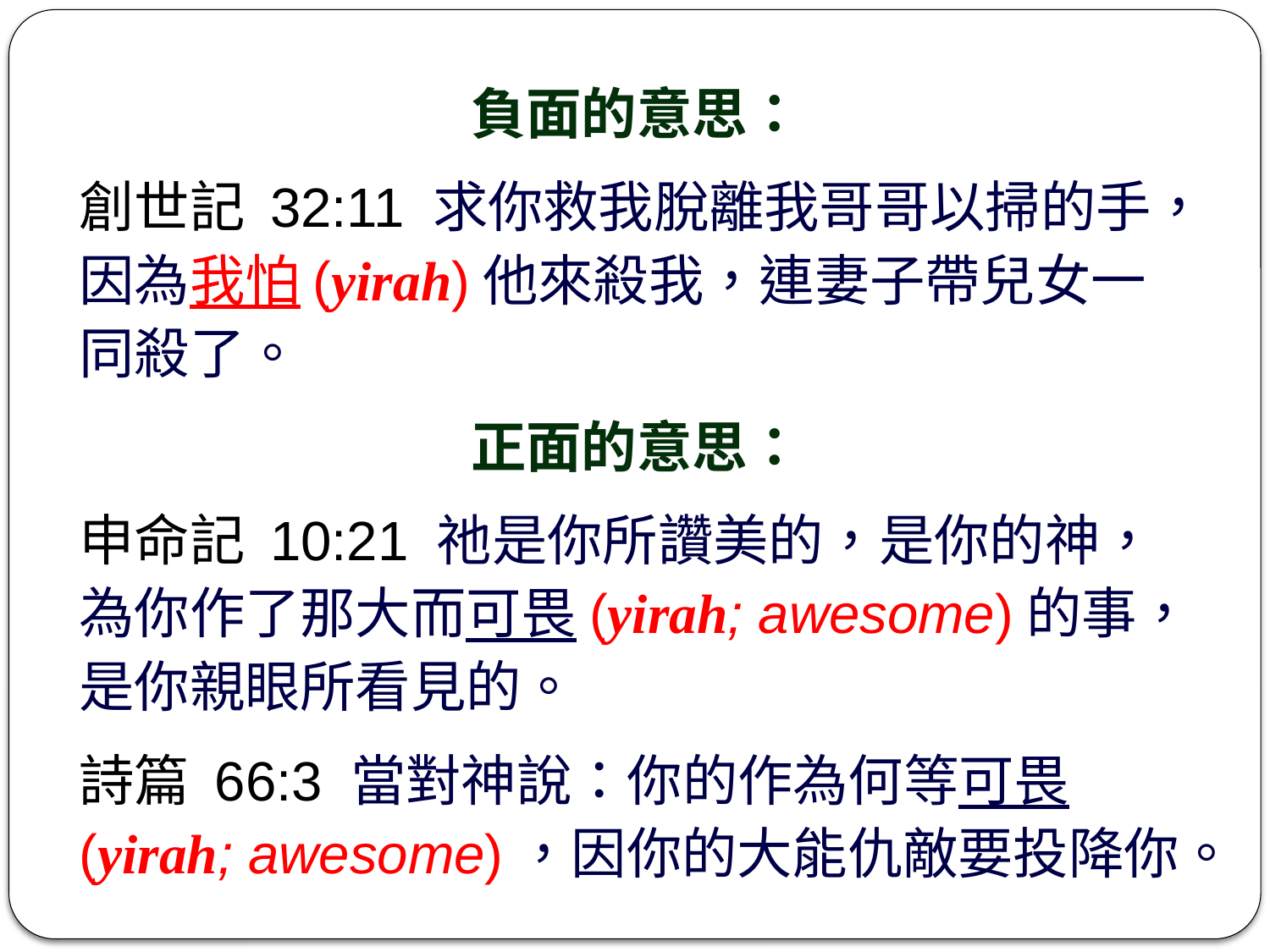

負面的意思：
創世記 32:11 求你救我脫離我哥哥以掃的手，因為我怕(yirah)他來殺我，連妻子帶兒女一同殺了。
正面的意思：
申命記 10:21 祂是你所讚美的，是你的神，為你作了那大而可畏(yirah; awesome)的事，是你親眼所看見的。
詩篇 66:3 當對神說：你的作為何等可畏 (yirah; awesome)，因你的大能仇敵要投降你。